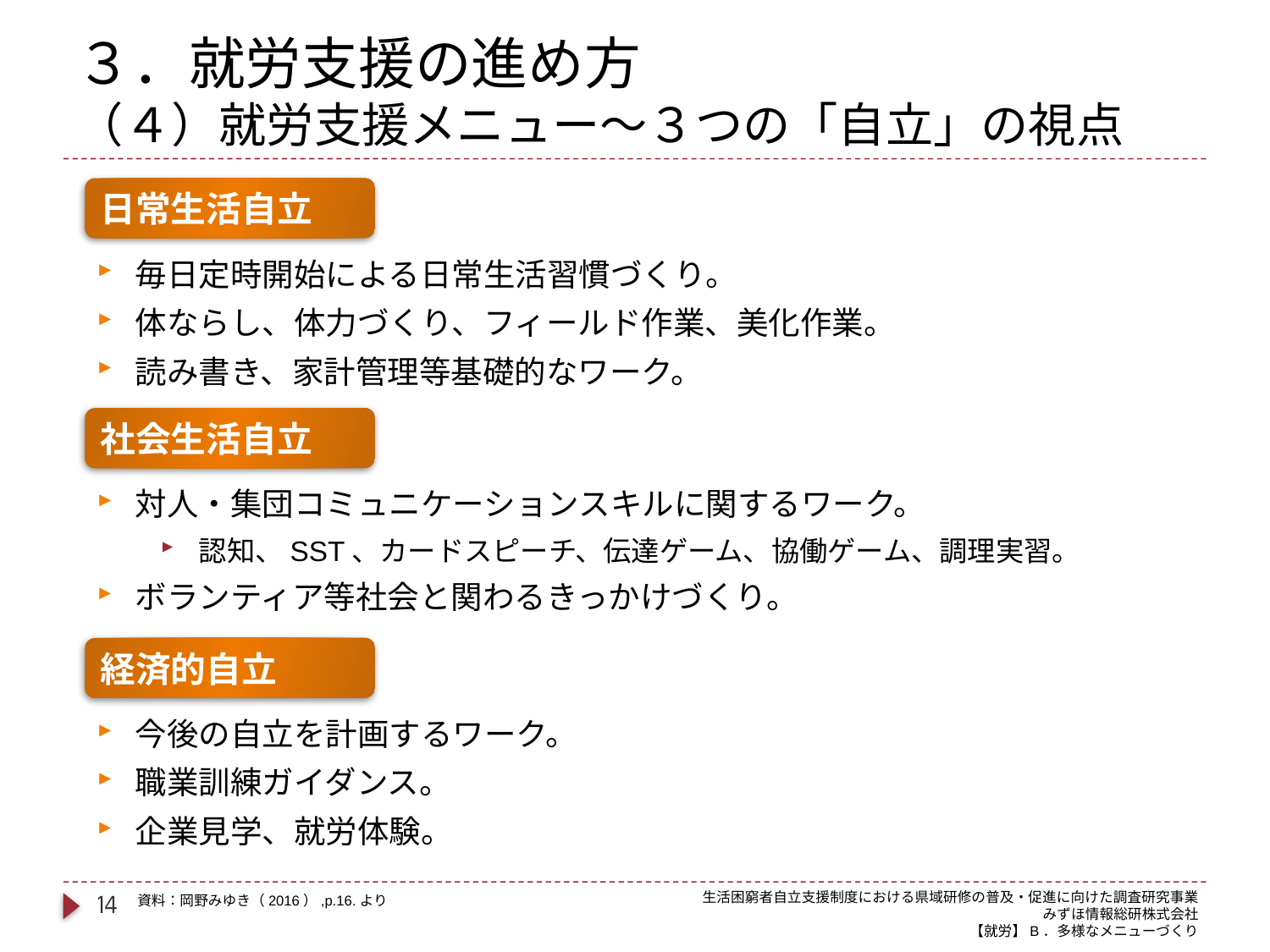

# ３．就労支援の進め方 （４）就労支援メニュー～３つの「自立」の視点
日常生活自立
毎日定時開始による日常生活習慣づくり。
体ならし、体力づくり、フィールド作業、美化作業。
読み書き、家計管理等基礎的なワーク。

社会生活自立
対人・集団コミュニケーションスキルに関するワーク。
認知、SST、カードスピーチ、伝達ゲーム、協働ゲーム、調理実習。
ボランティア等社会と関わるきっかけづくり。

経済的自立
今後の自立を計画するワーク。
職業訓練ガイダンス。
企業見学、就労体験。

14
生活困窮者自立支援制度における県域研修の普及・促進に向けた調査研究事業
みずほ情報総研株式会社
【就労】B．多様なメニューづくり
資料：岡野みゆき（2016）,p.16.より